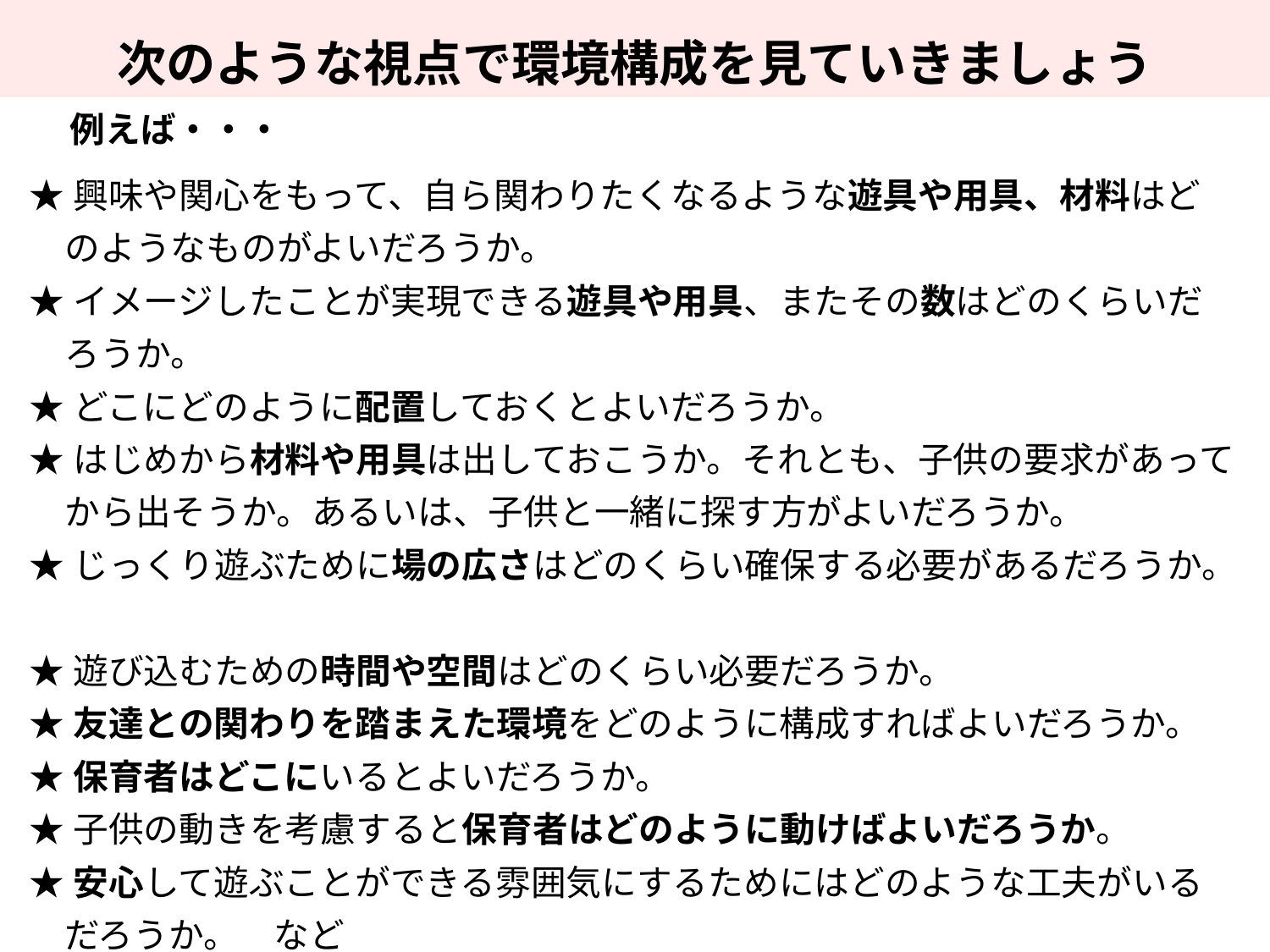

次のような視点で環境構成を見ていきましょう
　例えば・・・
★興味や関心をもって、自ら関わりたくなるような遊具や用具、材料はど
　のようなものがよいだろうか。
★イメージしたことが実現できる遊具や用具、またその数はどのくらいだ
　ろうか。
★どこにどのように配置しておくとよいだろうか。
★はじめから材料や用具は出しておこうか。それとも、子供の要求があって
　から出そうか。あるいは、子供と一緒に探す方がよいだろうか。
★じっくり遊ぶために場の広さはどのくらい確保する必要があるだろうか。
★遊び込むための時間や空間はどのくらい必要だろうか。
★友達との関わりを踏まえた環境をどのように構成すればよいだろうか。
★保育者はどこにいるとよいだろうか。
★子供の動きを考慮すると保育者はどのように動けばよいだろうか。
★安心して遊ぶことができる雰囲気にするためにはどのような工夫がいる
　だろうか。　など
10